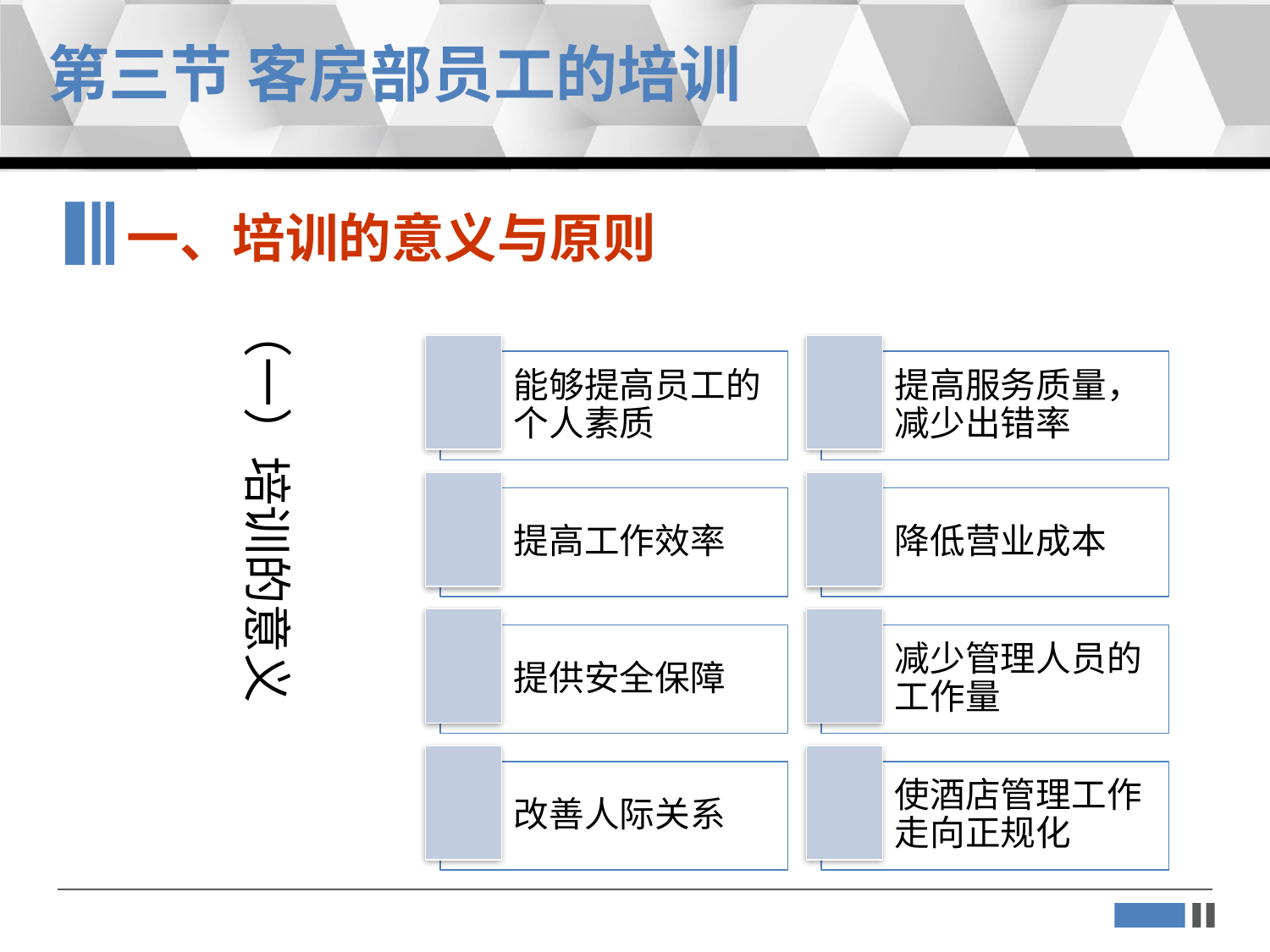

第三节 客房部员工的培训
一、培训的意义与原则

（一）培训的意义
能够提高员工的个人素质
提高服务质量，减少出错率
提高工作效率
降低营业成本
提供安全保障
减少管理人员的工作量
改善人际关系
使酒店管理工作走向正规化